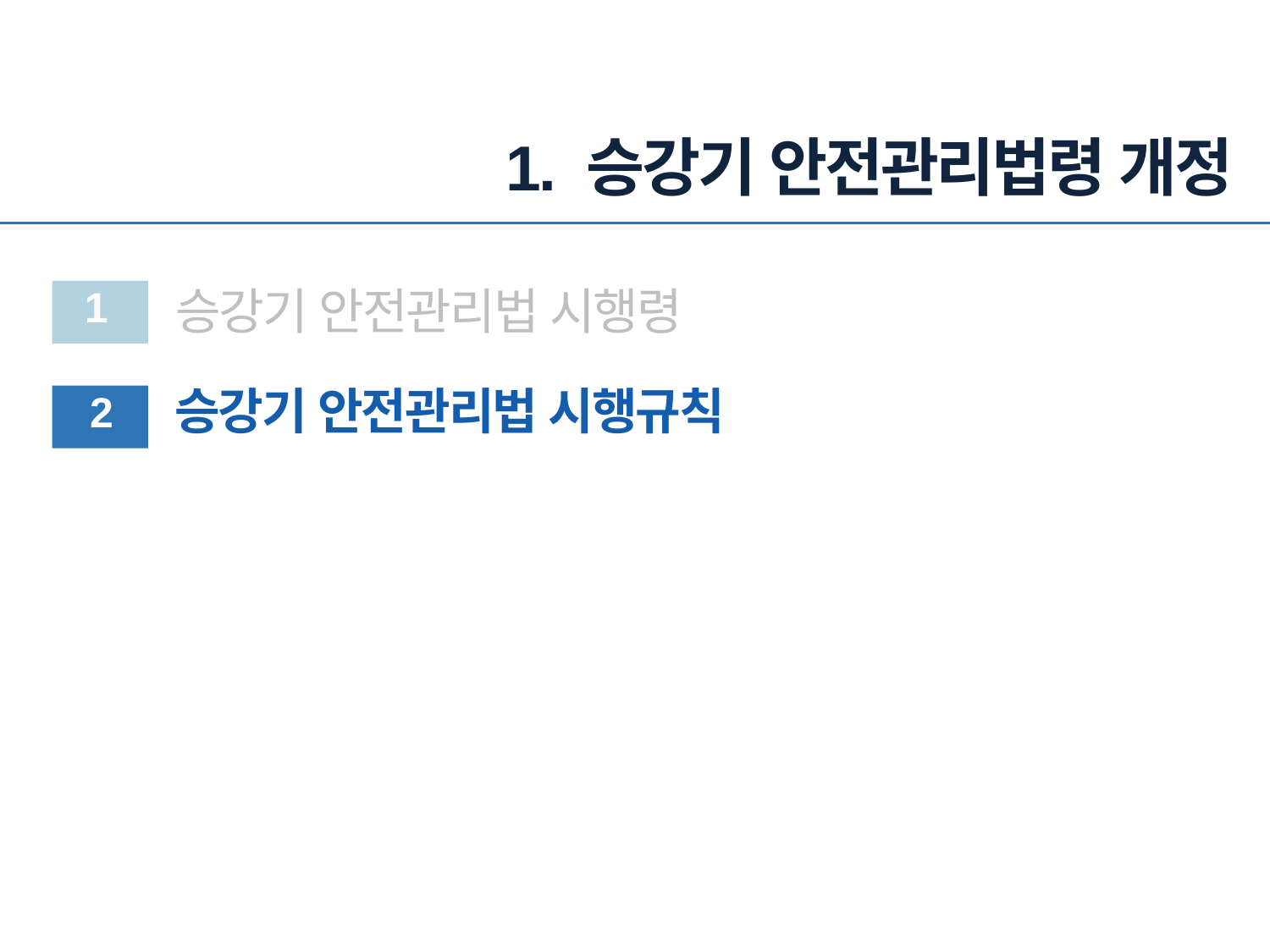

1. 승강기 안전관리법령 개정

승강기 안전관리법 시행령
1

승강기 안전관리법 시행규칙
2